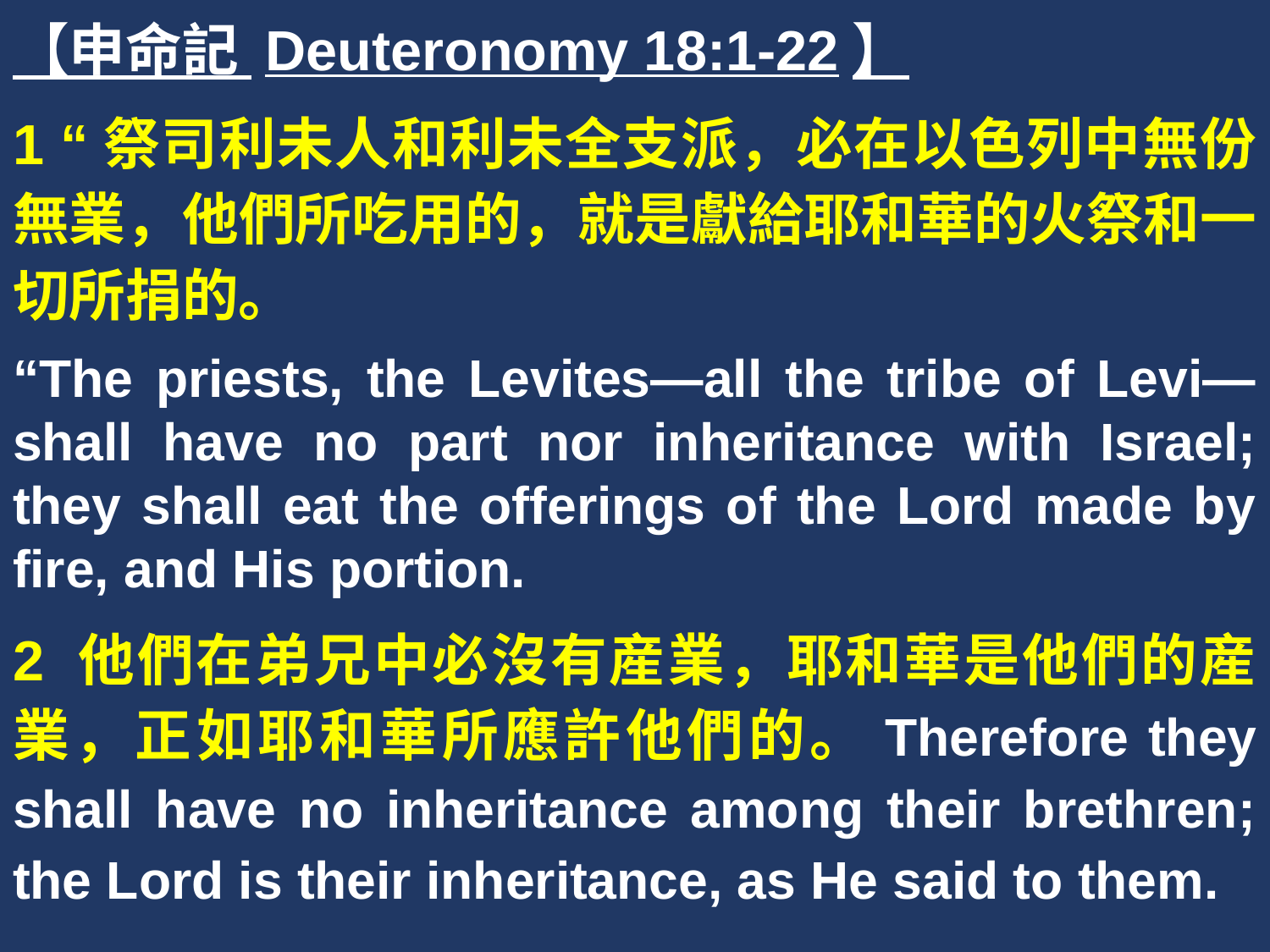

【申命記 Deuteronomy 18:1-22】
1 “祭司利未人和利未全支派，必在以色列中無份無業，他們所吃用的，就是獻給耶和華的火祭和一切所捐的。
“The priests, the Levites—all the tribe of Levi—shall have no part nor inheritance with Israel; they shall eat the offerings of the Lord made by fire, and His portion.
2 他們在弟兄中必沒有産業，耶和華是他們的産業，正如耶和華所應許他們的。Therefore they shall have no inheritance among their brethren; the Lord is their inheritance, as He said to them.